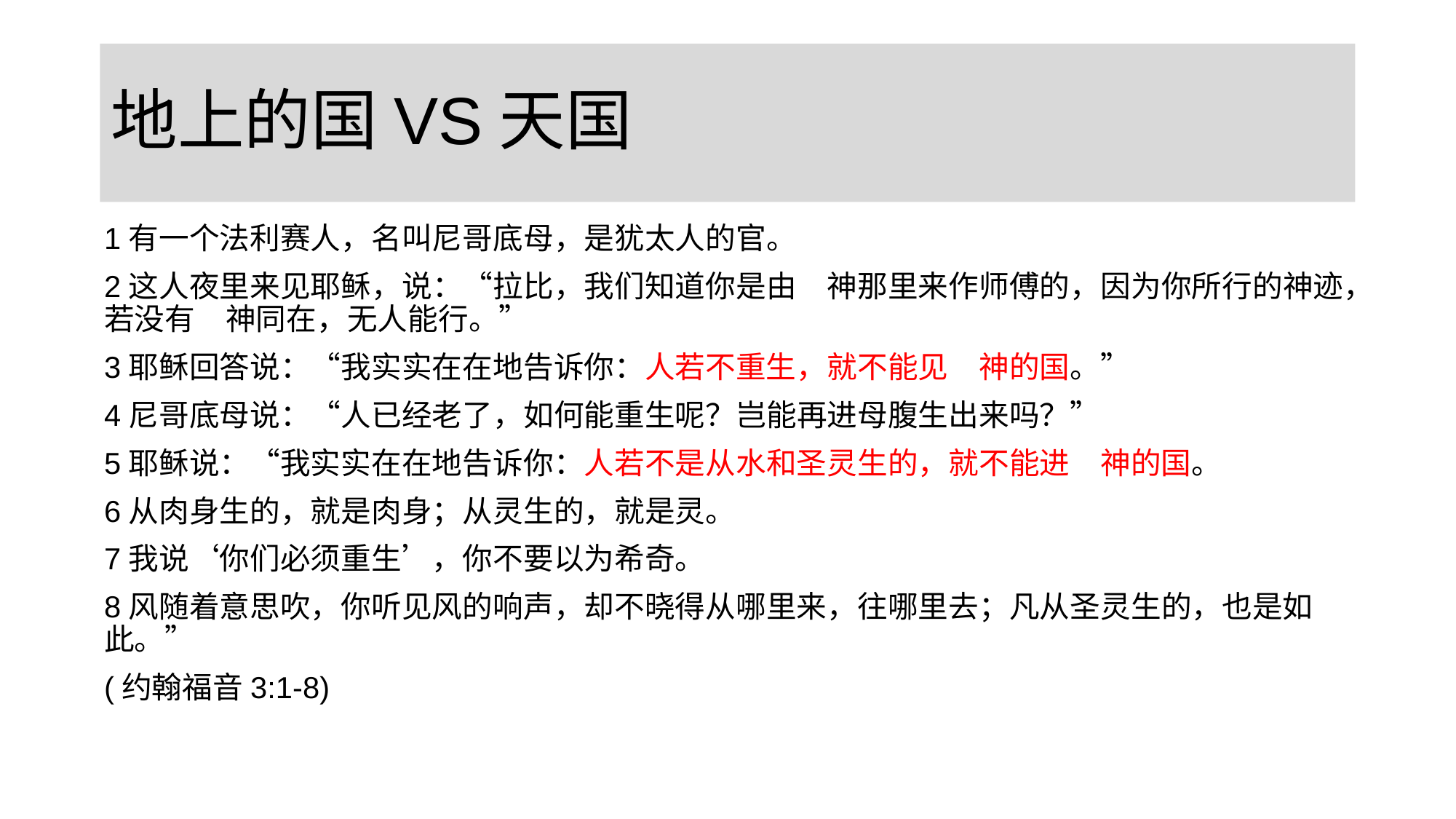

# 地上的国VS天国
1有一个法利赛人，名叫尼哥底母，是犹太人的官。
2这人夜里来见耶稣，说：“拉比，我们知道你是由　神那里来作师傅的，因为你所行的神迹，若没有　神同在，无人能行。”
3耶稣回答说：“我实实在在地告诉你：人若不重生，就不能见　神的国。”
4尼哥底母说：“人已经老了，如何能重生呢？岂能再进母腹生出来吗？”
5耶稣说：“我实实在在地告诉你：人若不是从水和圣灵生的，就不能进　神的国。
6从肉身生的，就是肉身；从灵生的，就是灵。
7我说‘你们必须重生’，你不要以为希奇。
8风随着意思吹，你听见风的响声，却不晓得从哪里来，往哪里去；凡从圣灵生的，也是如此。”
(约翰福音3:1-8)